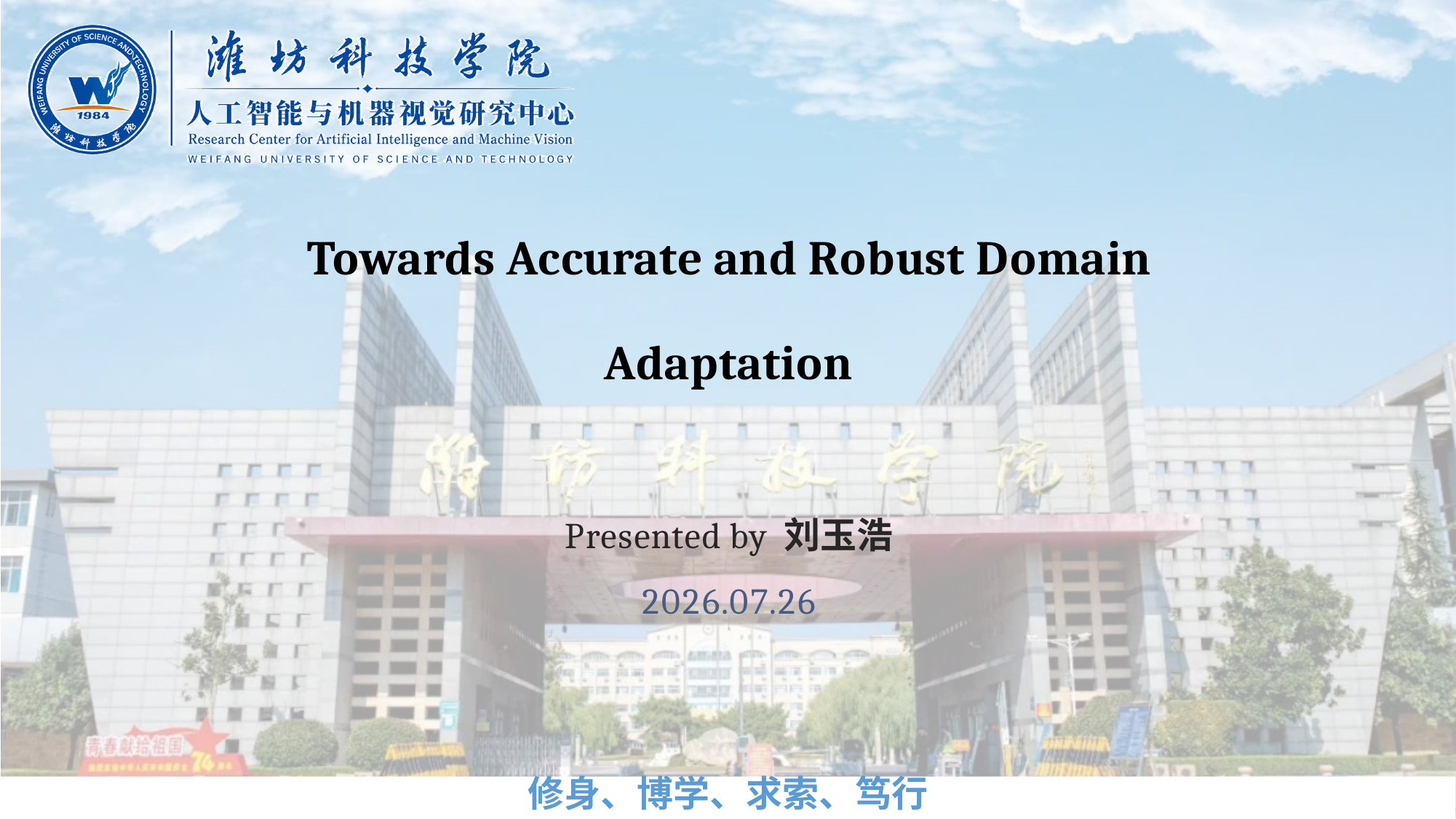

Towards Accurate and Robust Domain Adaptation
Presented by 刘玉浩
2026.07.26